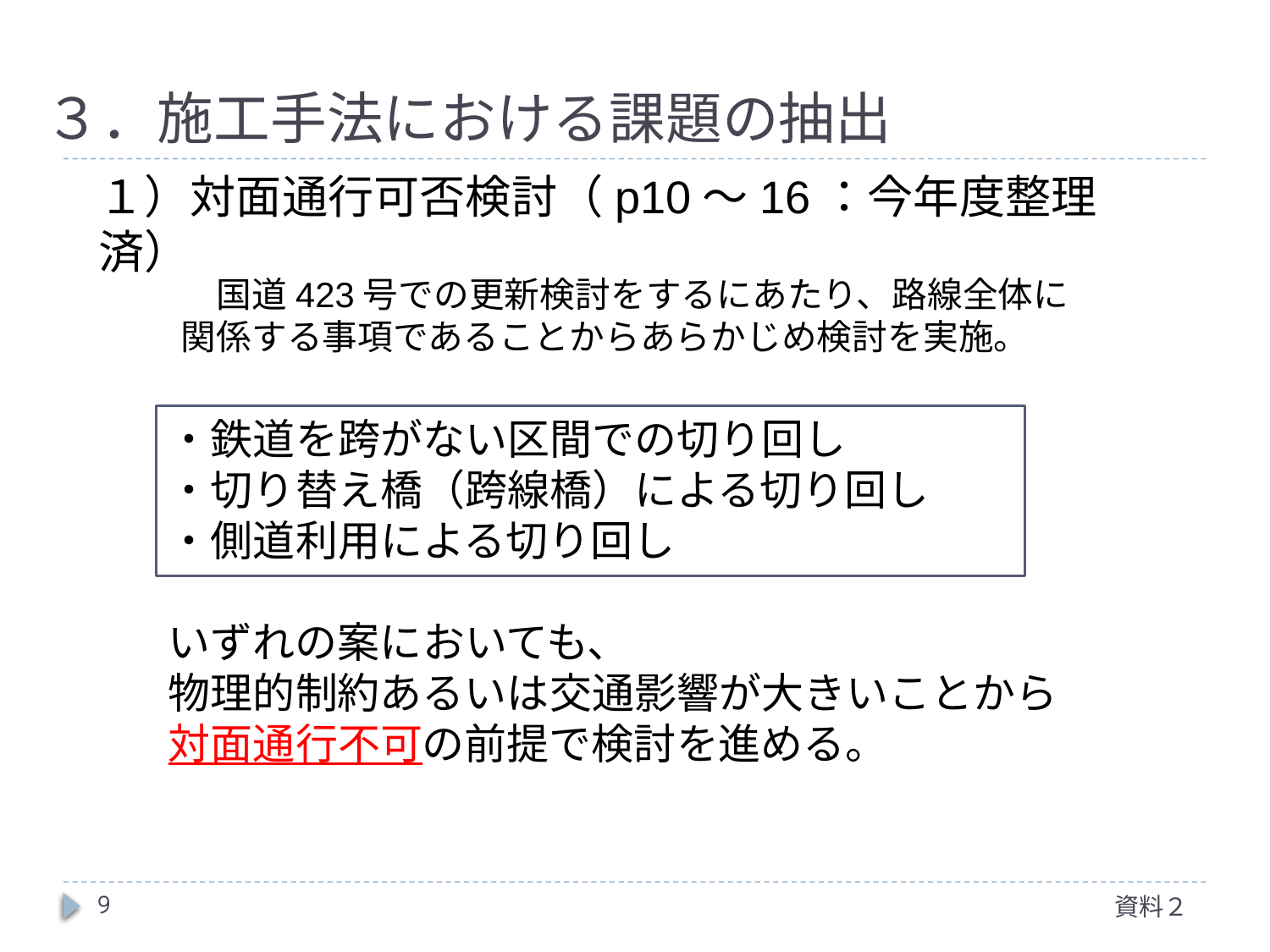

３．施工手法における課題の抽出
１）対面通行可否検討（p10～16：今年度整理済）
　国道423号での更新検討をするにあたり、路線全体に関係する事項であることからあらかじめ検討を実施。
・鉄道を跨がない区間での切り回し
・切り替え橋（跨線橋）による切り回し
・側道利用による切り回し

いずれの案においても、
物理的制約あるいは交通影響が大きいことから
対面通行不可の前提で検討を進める。

9
資料２